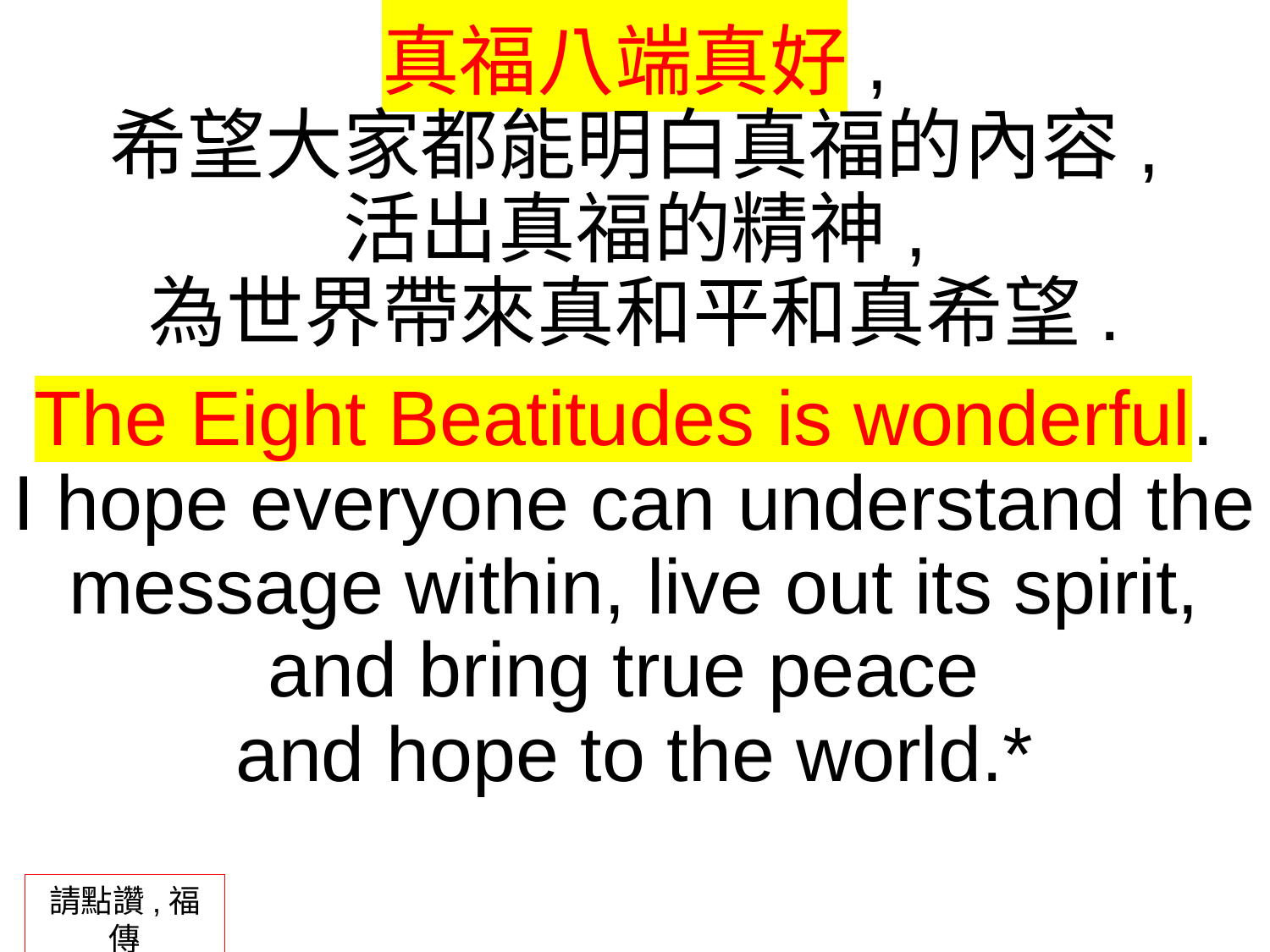

真福八端真好,
希望大家都能明白真福的內容,
活出真福的精神,
為世界帶來真和平和真希望.
The Eight Beatitudes is wonderful.
I hope everyone can understand the message within, live out its spirit, and bring true peace
and hope to the world.*
請點讚,福傳